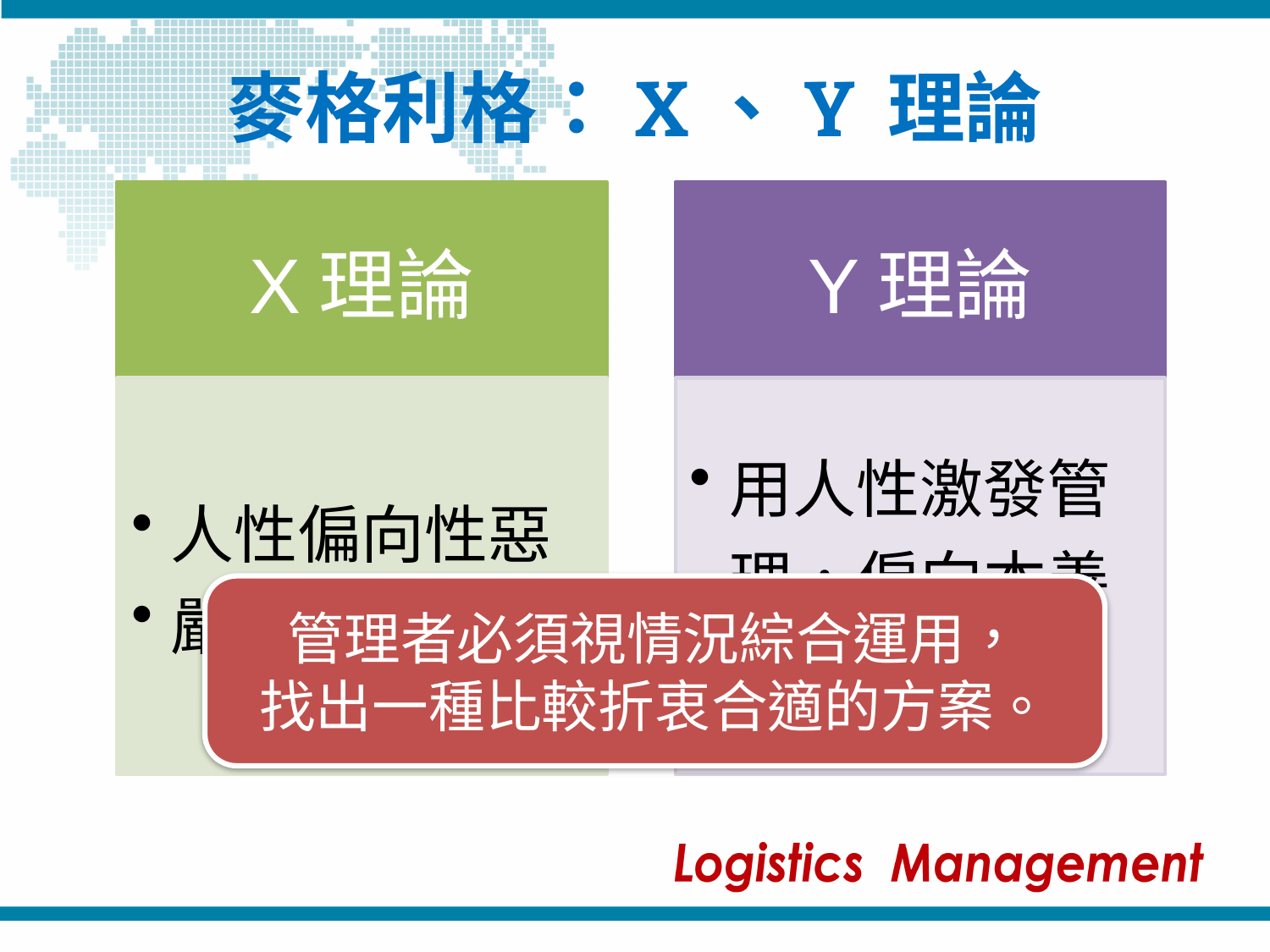

# 麥格利格：X、Y 理論
X理論
人性偏向性惡
嚴格規範
Y理論
授權發揮
管理者必須視情況綜合運用，
找出一種比較折衷合適的方案。